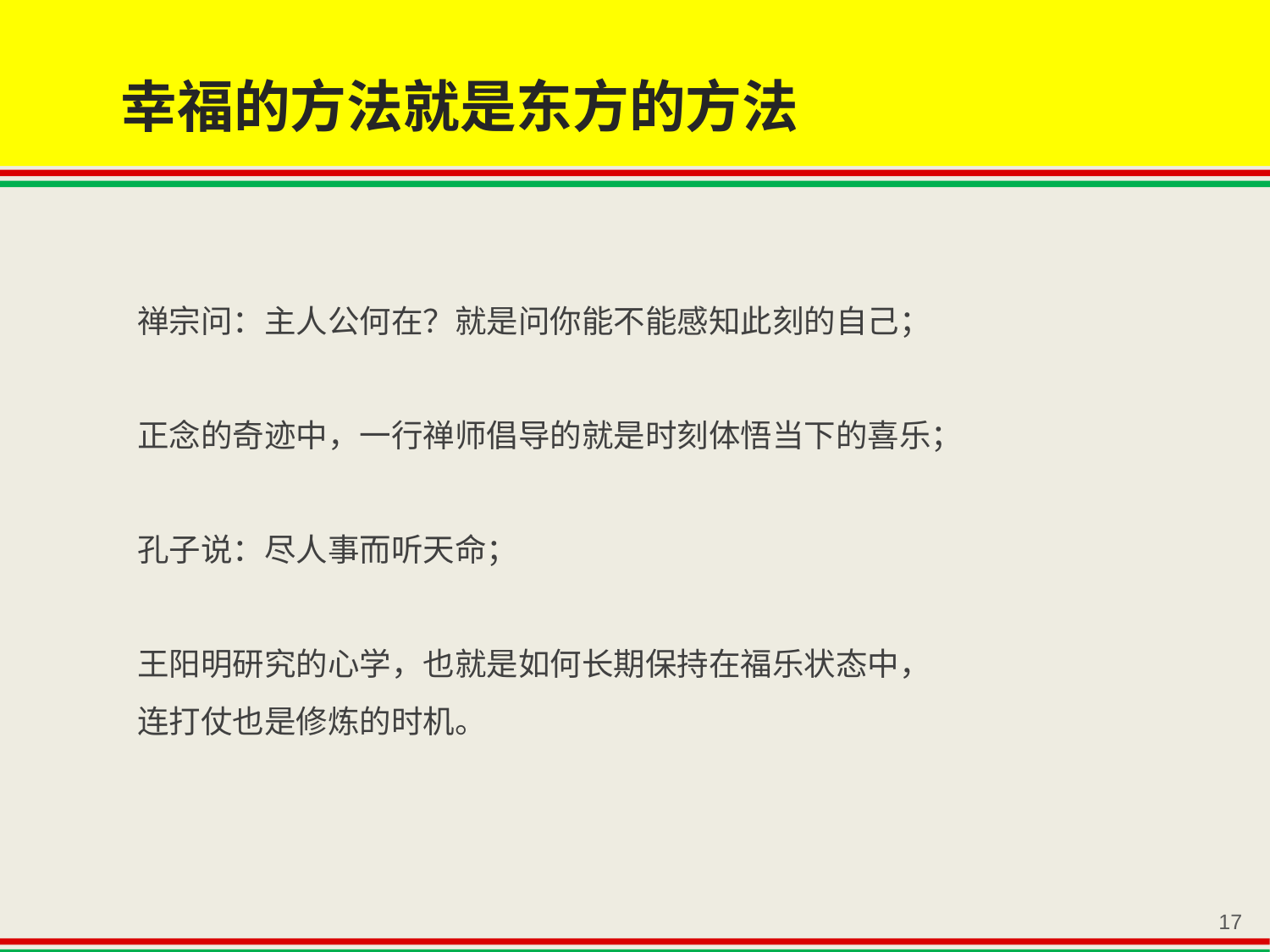

幸福的方法就是东方的方法

禅宗问：主人公何在？就是问你能不能感知此刻的自己；

正念的奇迹中，一行禅师倡导的就是时刻体悟当下的喜乐；

孔子说：尽人事而听天命；

王阳明研究的心学，也就是如何长期保持在福乐状态中，
连打仗也是修炼的时机。
17